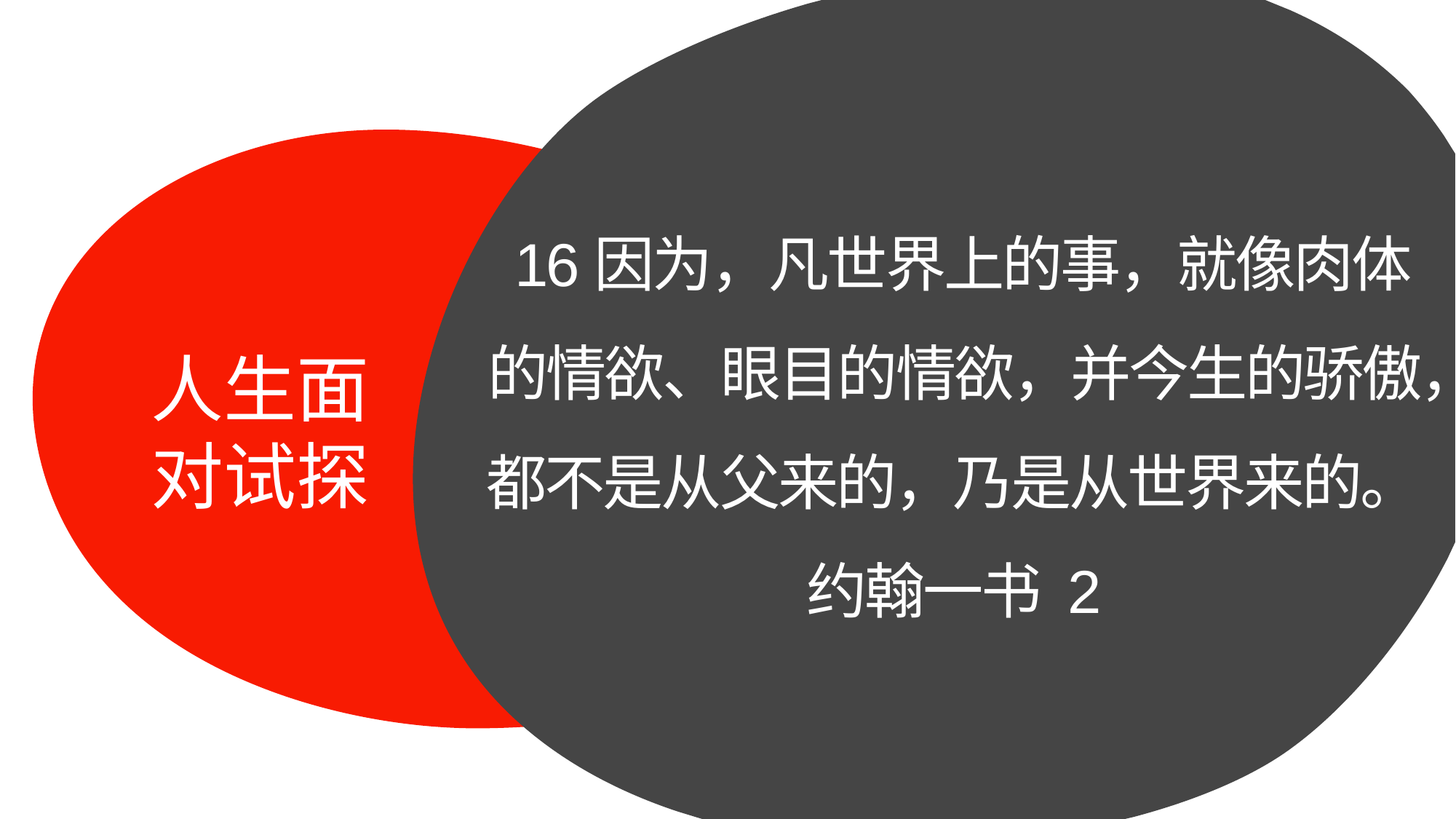

# 16因为，凡世界上的事，就像肉体的情欲、眼目的情欲，并今生的骄傲，都不是从父来的，乃是从世界来的。 约翰一书 2

人生面对试探